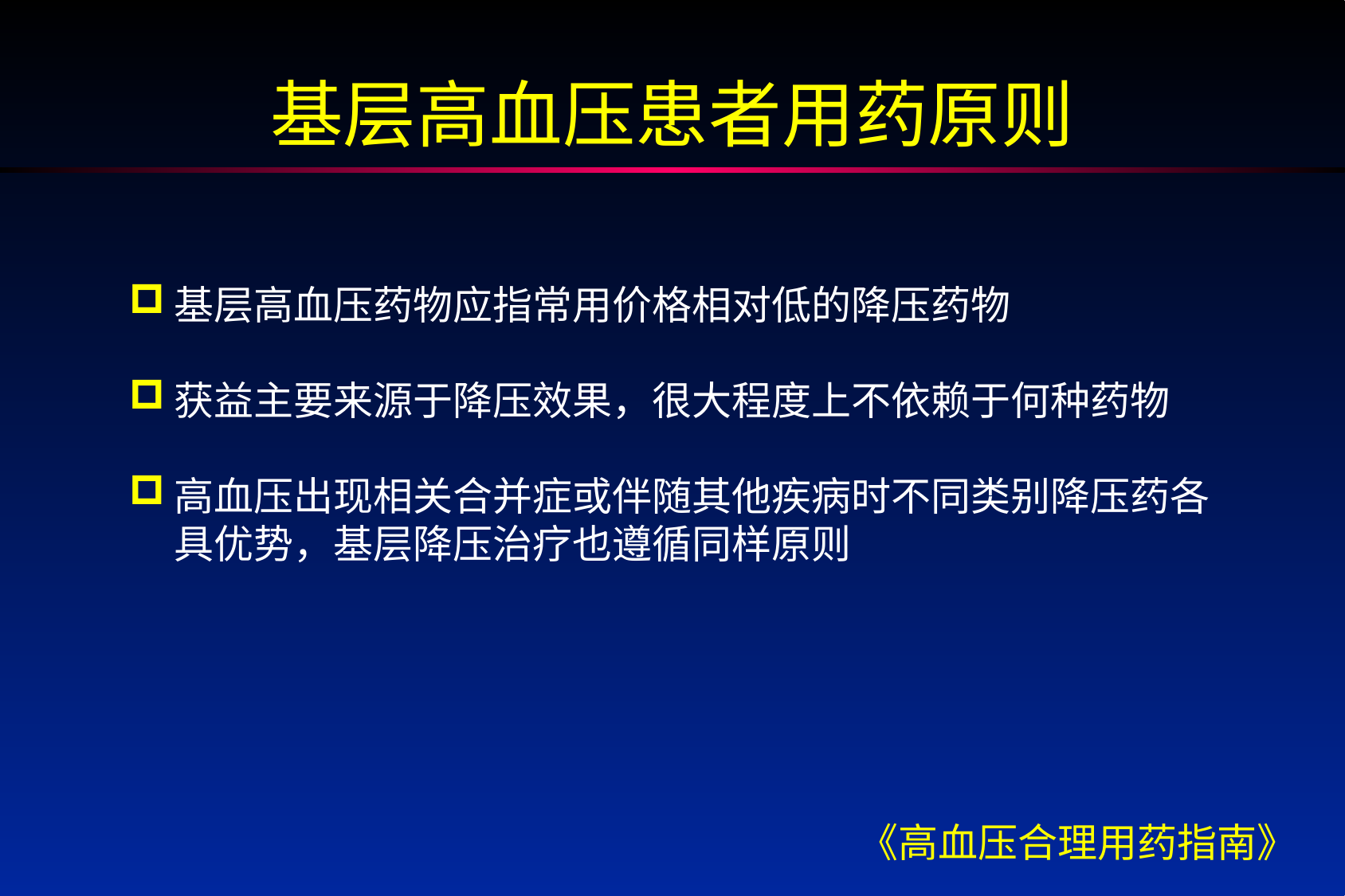

# 基层高血压患者用药原则

基层高血压药物应指常用价格相对低的降压药物

获益主要来源于降压效果，很大程度上不依赖于何种药物

高血压出现相关合并症或伴随其他疾病时不同类别降压药各具优势，基层降压治疗也遵循同样原则

《高血压合理用药指南》